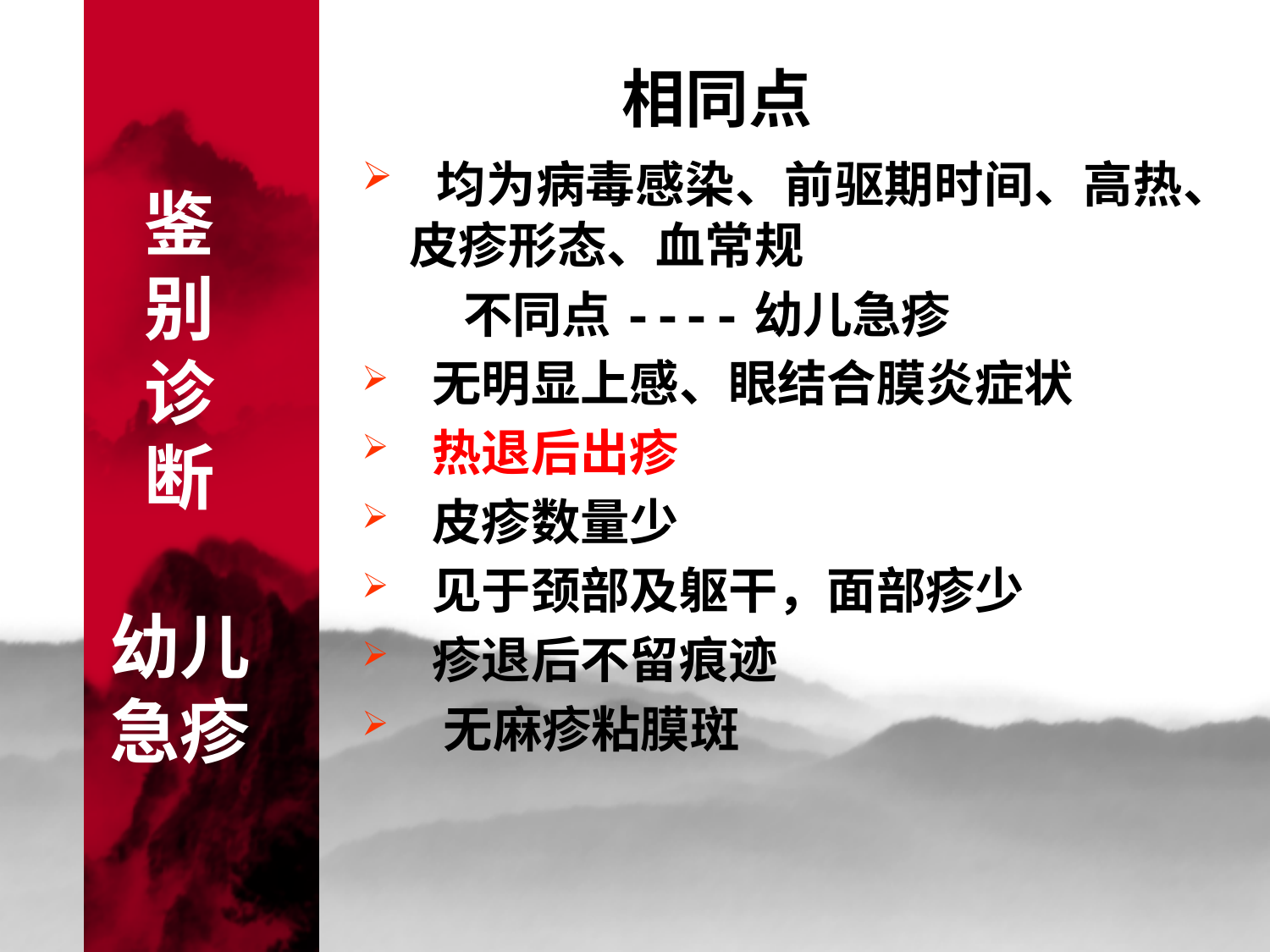

# 鉴 别 诊 断 幼儿急疹
                 相同点
 均为病毒感染、前驱期时间、高热、皮疹形态、血常规
        不同点----幼儿急疹
 无明显上感、眼结合膜炎症状
 热退后出疹
 皮疹数量少
 见于颈部及躯干，面部疹少
 疹退后不留痕迹
  无麻疹粘膜斑